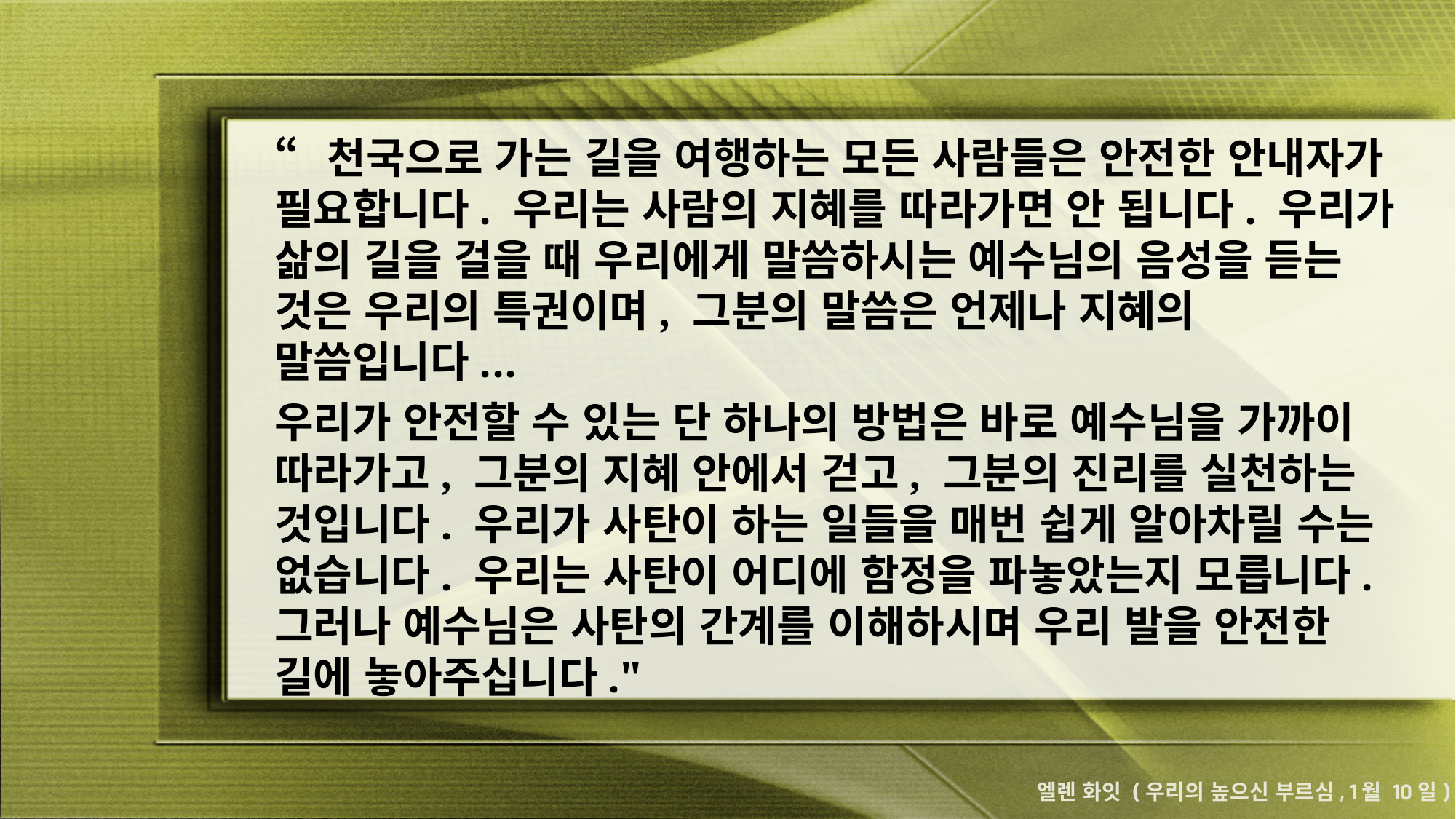

“천국으로 가는 길을 여행하는 모든 사람들은 안전한 안내자가 필요합니다. 우리는 사람의 지혜를 따라가면 안 됩니다. 우리가 삶의 길을 걸을 때 우리에게 말씀하시는 예수님의 음성을 듣는 것은 우리의 특권이며, 그분의 말씀은 언제나 지혜의 말씀입니다...
우리가 안전할 수 있는 단 하나의 방법은 바로 예수님을 가까이 따라가고, 그분의 지혜 안에서 걷고, 그분의 진리를 실천하는 것입니다. 우리가 사탄이 하는 일들을 매번 쉽게 알아차릴 수는 없습니다. 우리는 사탄이 어디에 함정을 파놓았는지 모릅니다. 그러나 예수님은 사탄의 간계를 이해하시며 우리 발을 안전한 길에 놓아주십니다."
엘렌 화잇 (우리의 높으신 부르심, 1월 10일)